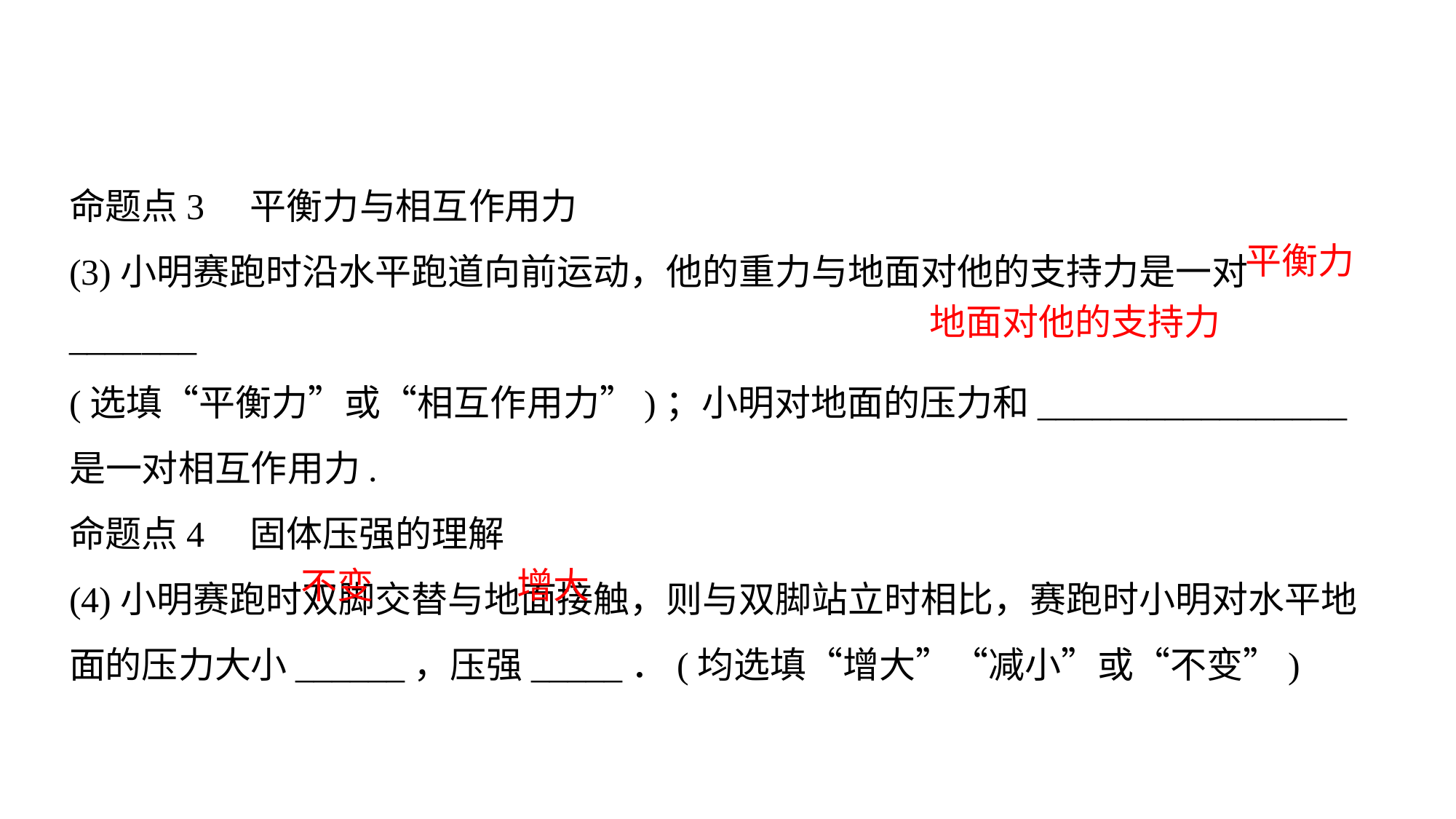

命题点3　平衡力与相互作用力
(3)小明赛跑时沿水平跑道向前运动，他的重力与地面对他的支持力是一对_______
(选填“平衡力”或“相互作用力”)；小明对地面的压力和_________________是一对相互作用力.
命题点4　固体压强的理解
(4)小明赛跑时双脚交替与地面接触，则与双脚站立时相比，赛跑时小明对水平地面的压力大小______，压强_____．(均选填“增大”“减小”或“不变”)
平衡力
地面对他的支持力
不变
增大